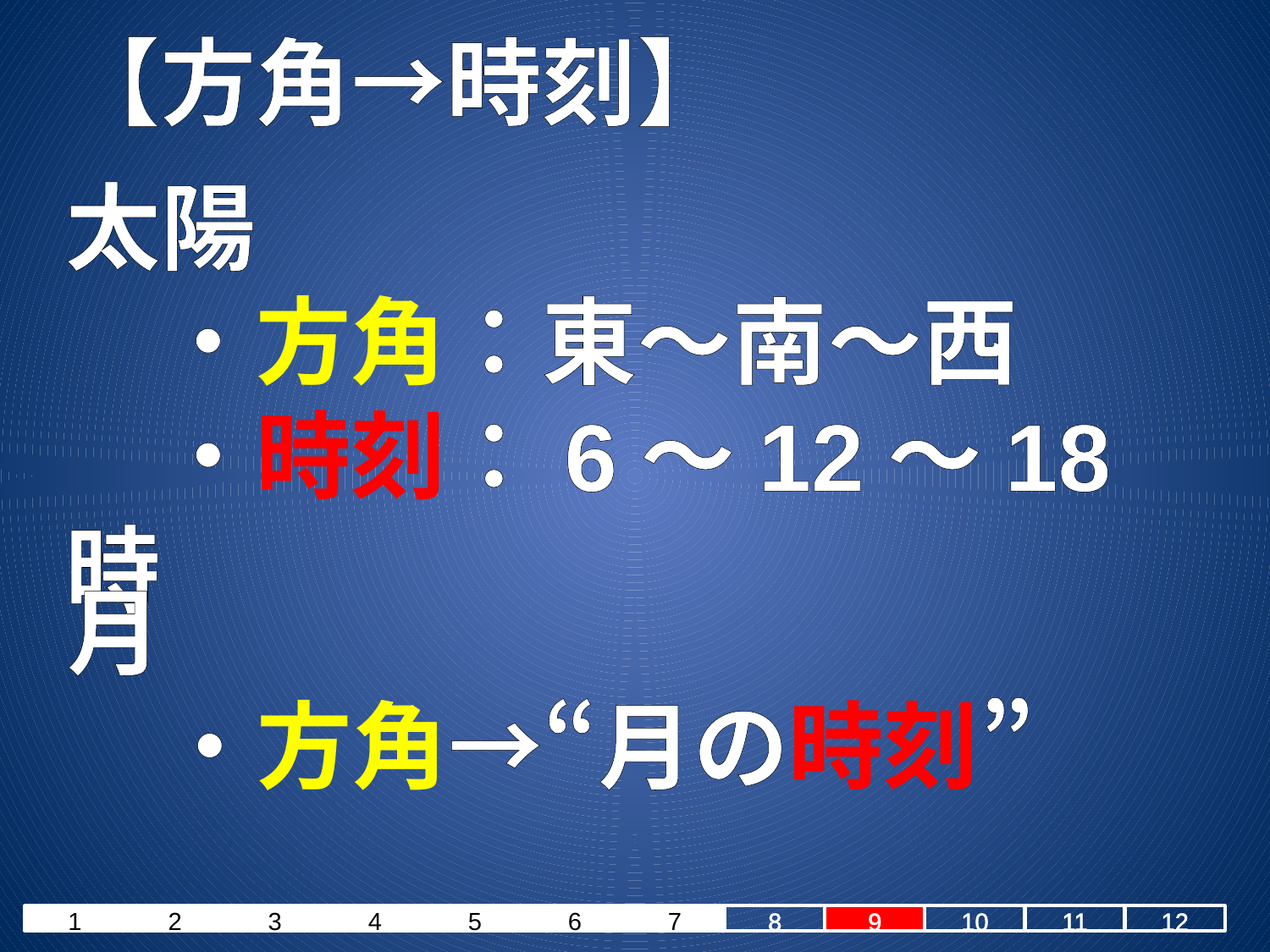

# 【方角→時刻】
太陽
　・方角：東～南～西
　・時刻：6～12～18時
月
　・方角→“月の時刻”
1
2
3
4
5
6
7
8
9
10
11
12